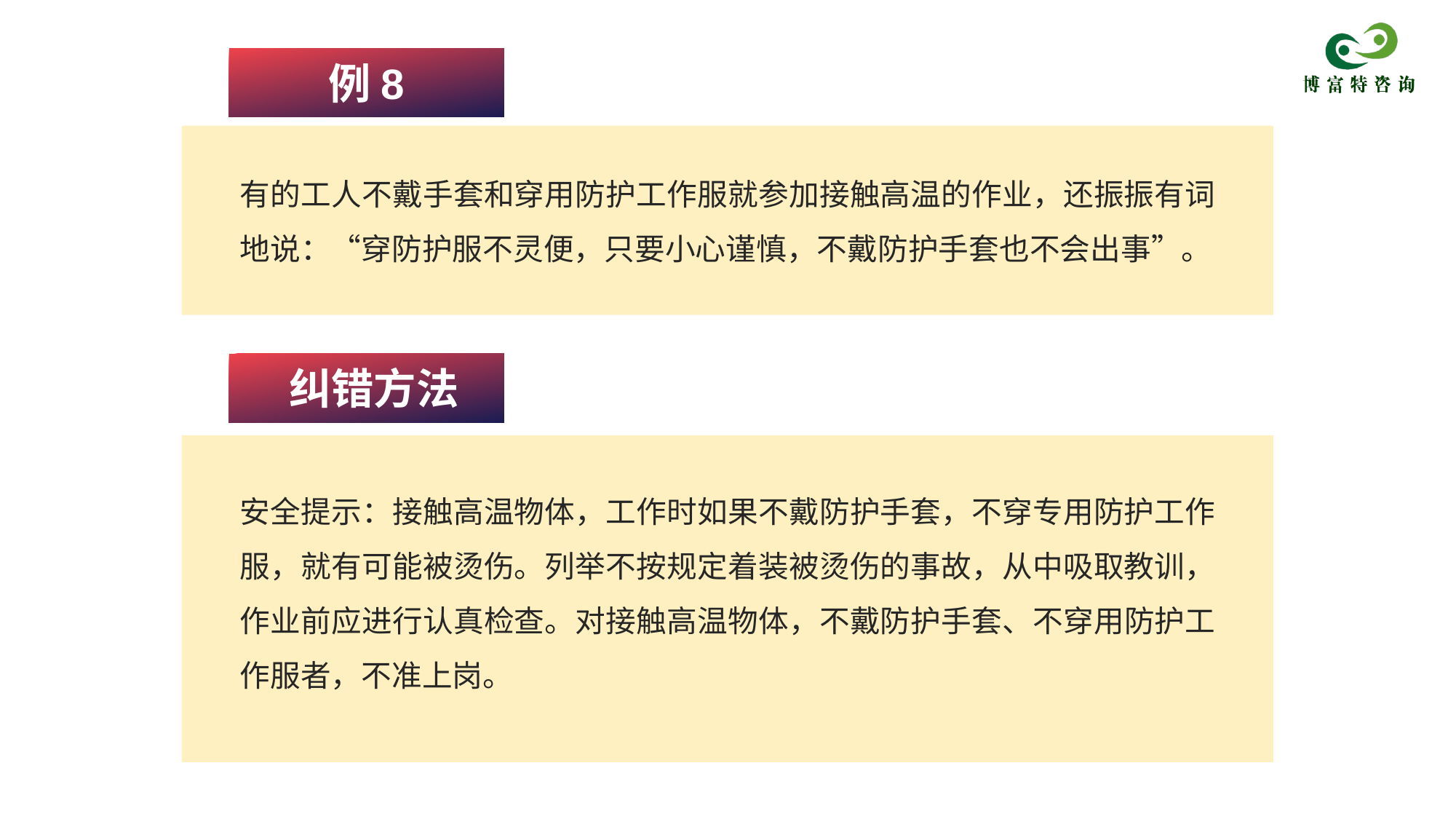

例8

有的工人不戴手套和穿用防护工作服就参加接触高温的作业，还振振有词地说：“穿防护服不灵便，只要小心谨慎，不戴防护手套也不会出事”。

纠错方法

安全提示：接触高温物体，工作时如果不戴防护手套，不穿专用防护工作服，就有可能被烫伤。列举不按规定着装被烫伤的事故，从中吸取教训，作业前应进行认真检查。对接触高温物体，不戴防护手套、不穿用防护工作服者，不准上岗。